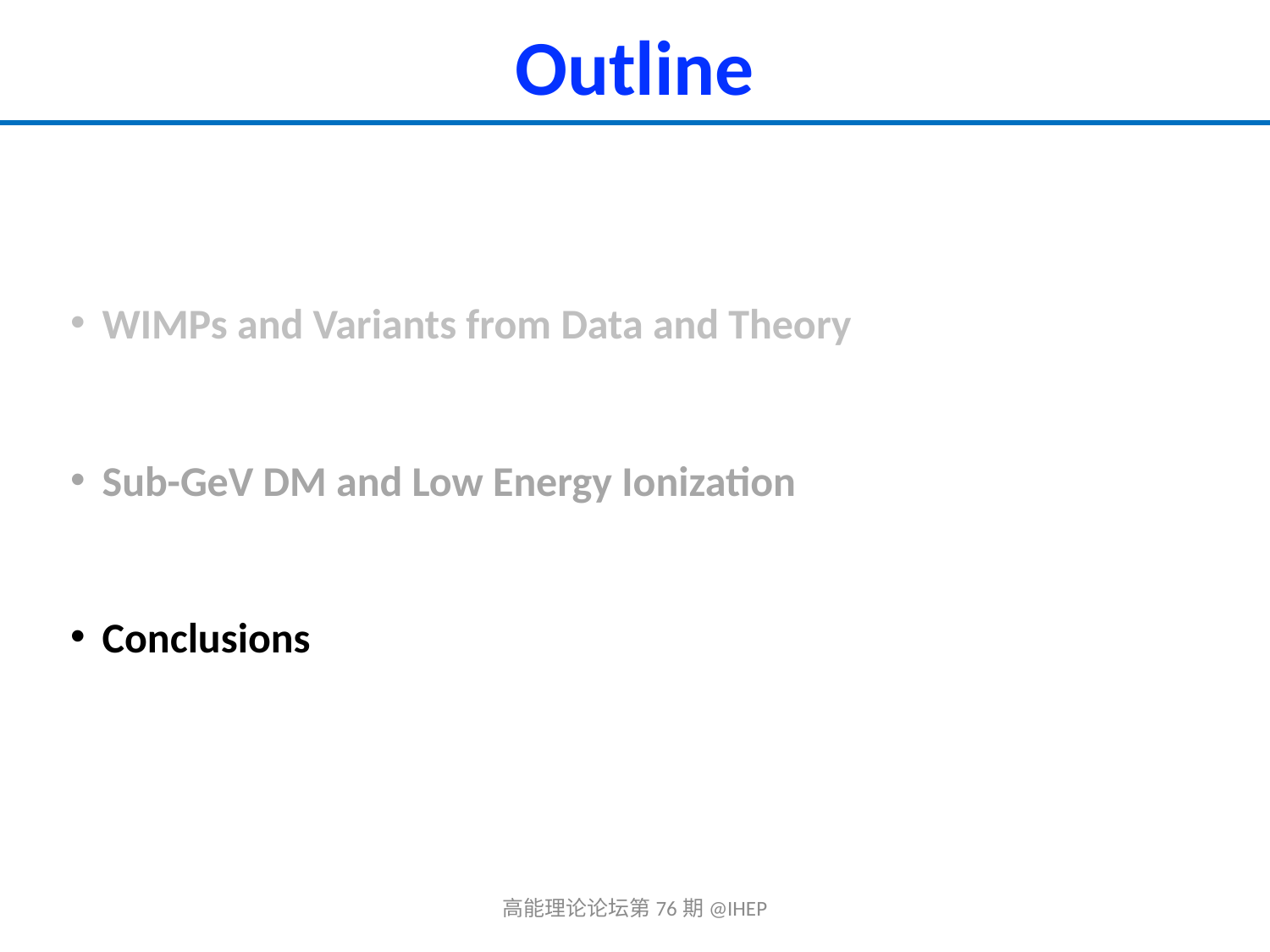

# Outline
WIMPs and Variants from Data and Theory

Sub-GeV DM and Low Energy Ionization

Conclusions

高能理论论坛第76期@IHEP
35